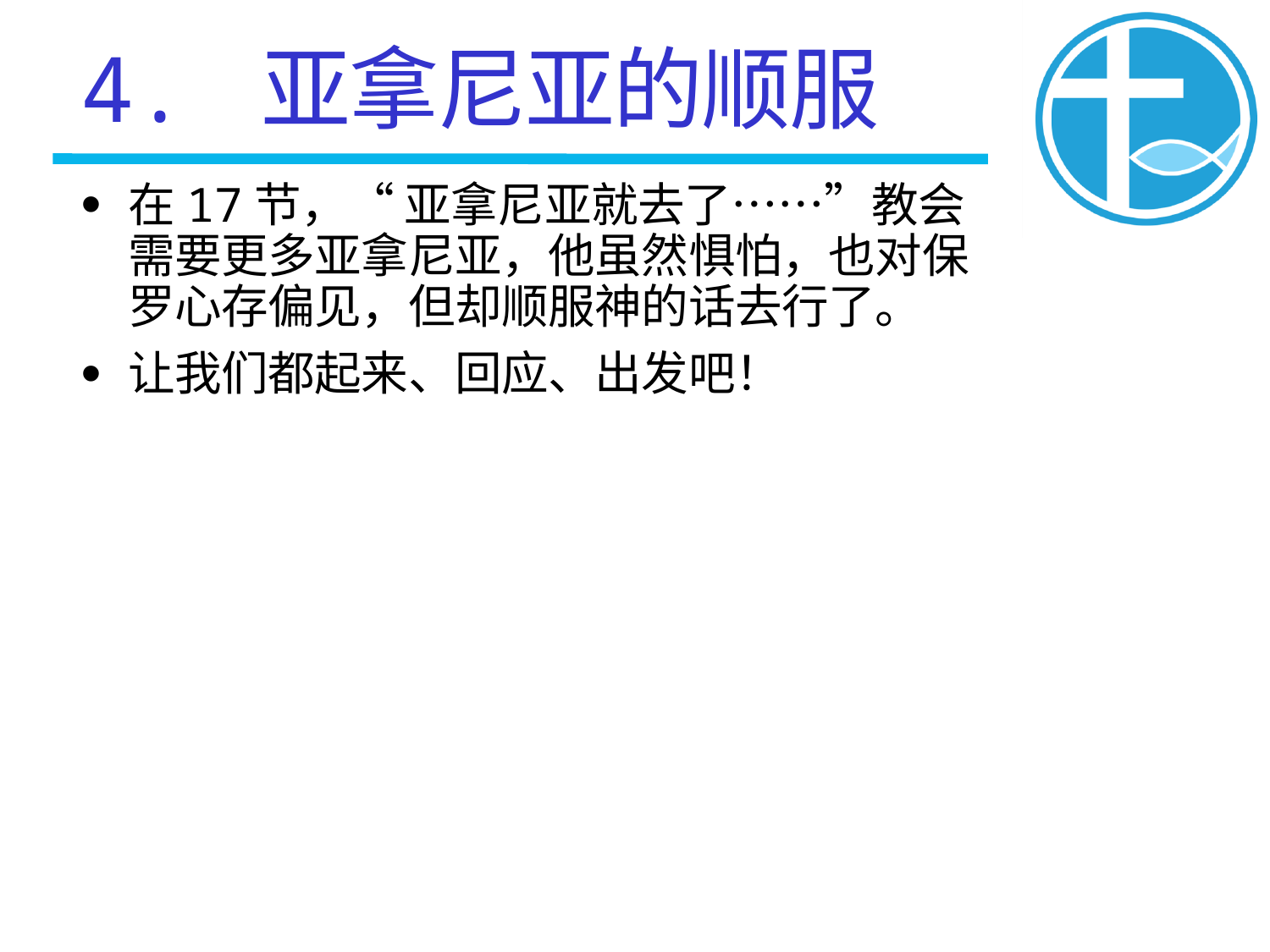

# 4. 亚拿尼亚的顺服
在17节，“ 亚拿尼亚就去了……”教会需要更多亚拿尼亚，他虽然惧怕，也对保罗心存偏见，但却顺服神的话去行了。
让我们都起来、回应、出发吧！